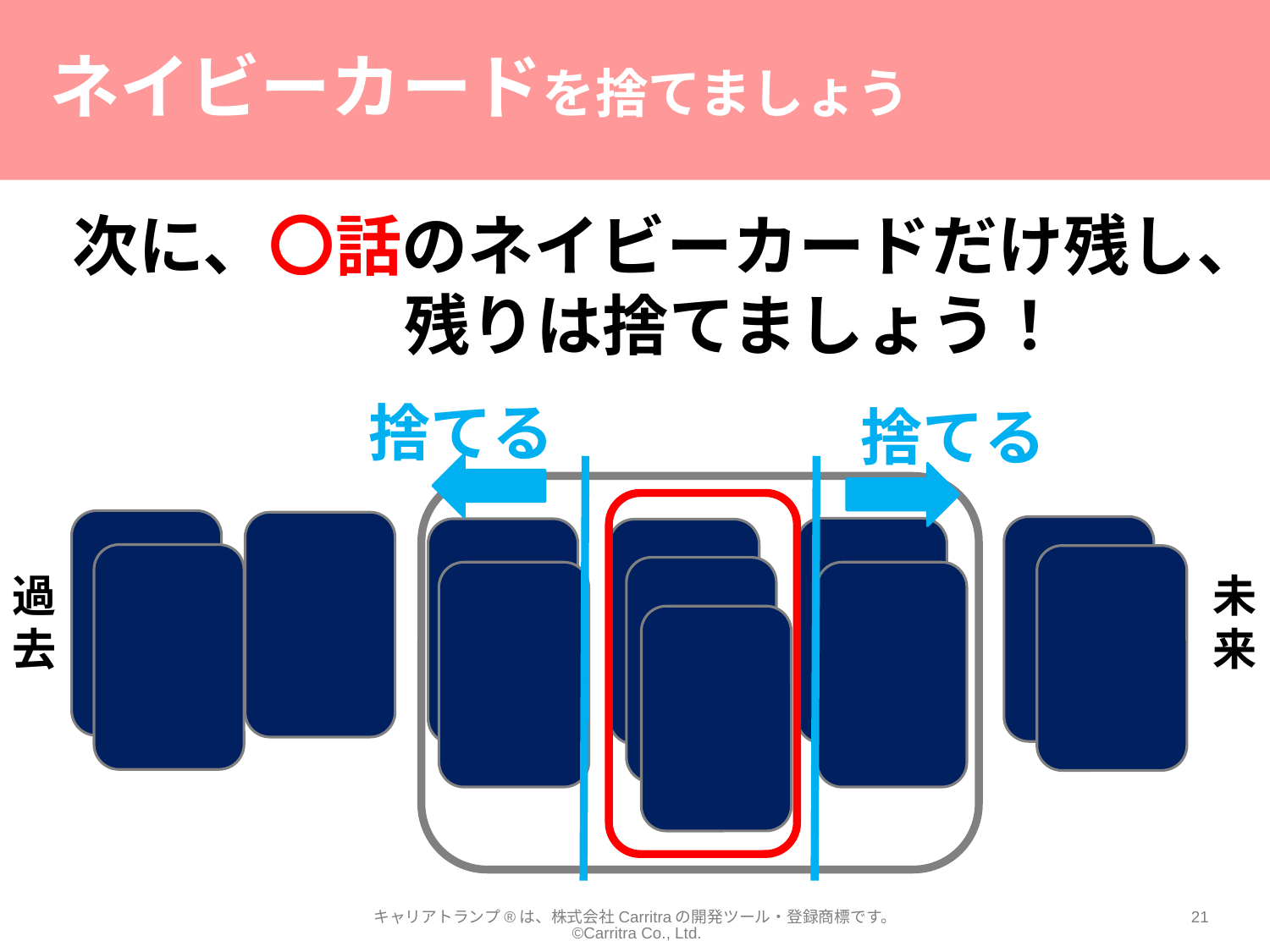

# ネイビーカードを捨てましょう
次に、〇話のネイビーカードだけ残し、
　　　残りは捨てましょう！
捨てる
捨てる

過去

未来